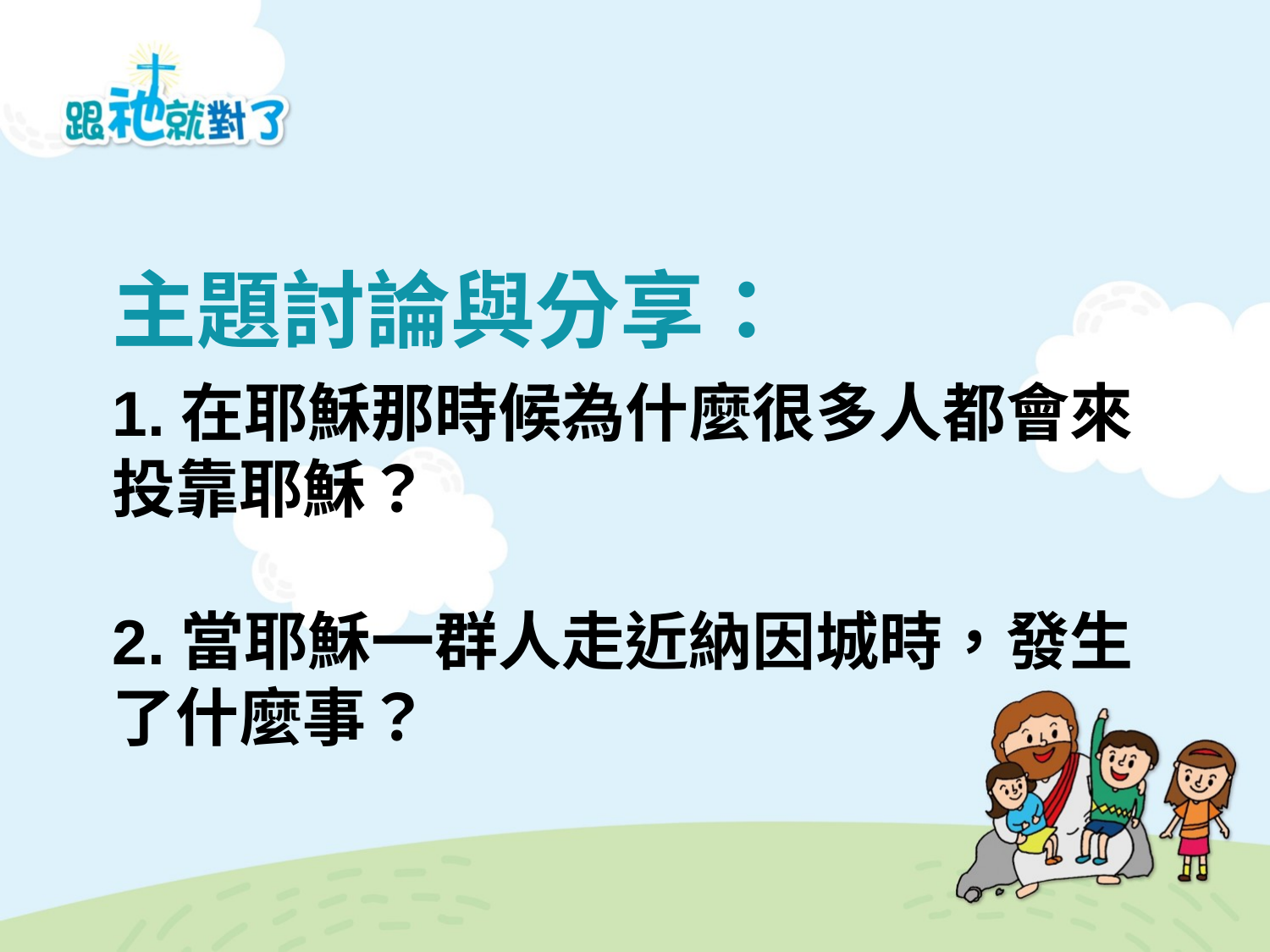

主題討論與分享：
1.在耶穌那時候為什麼很多人都會來投靠耶穌？

2.當耶穌一群人走近納因城時，發生了什麼事？